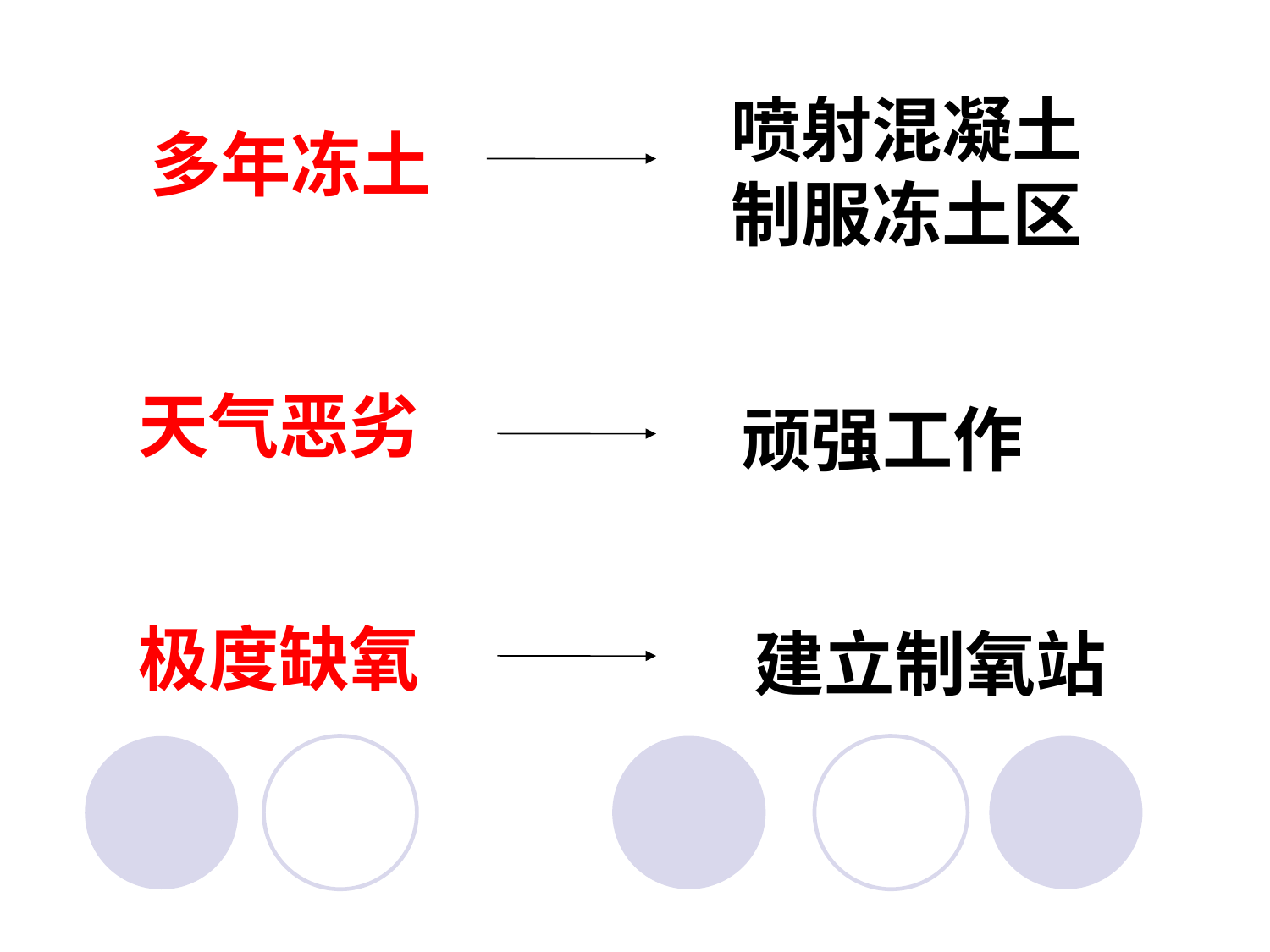

喷射混凝土
制服冻土区
多年冻土

天气恶劣
顽强工作

极度缺氧
建立制氧站